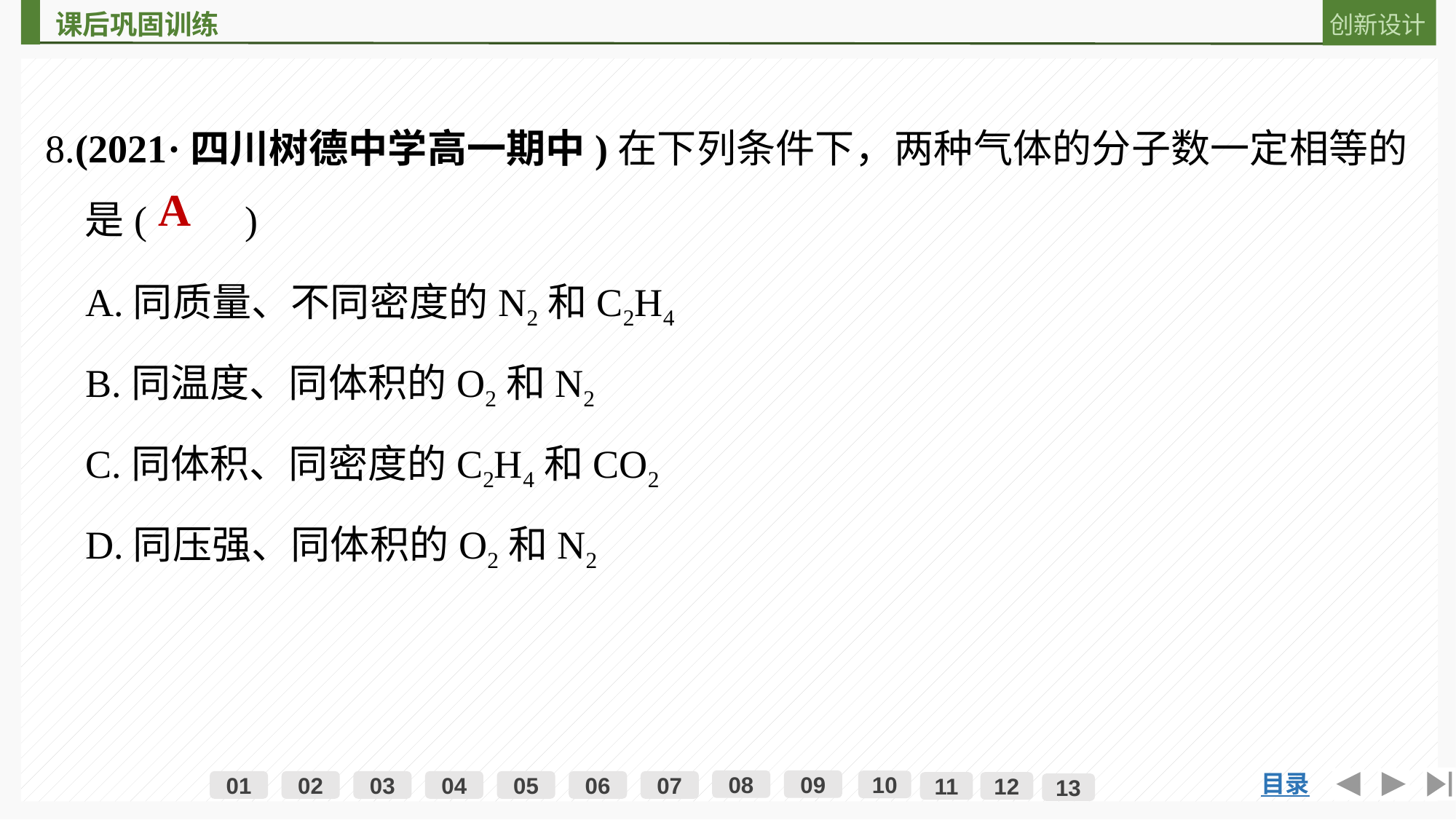

8.(2021·四川树德中学高一期中)在下列条件下，两种气体的分子数一定相等的
　是(　　)
A
A.同质量、不同密度的N2和C2H4
B.同温度、同体积的O2和N2
C.同体积、同密度的C2H4和CO2
D.同压强、同体积的O2和N2